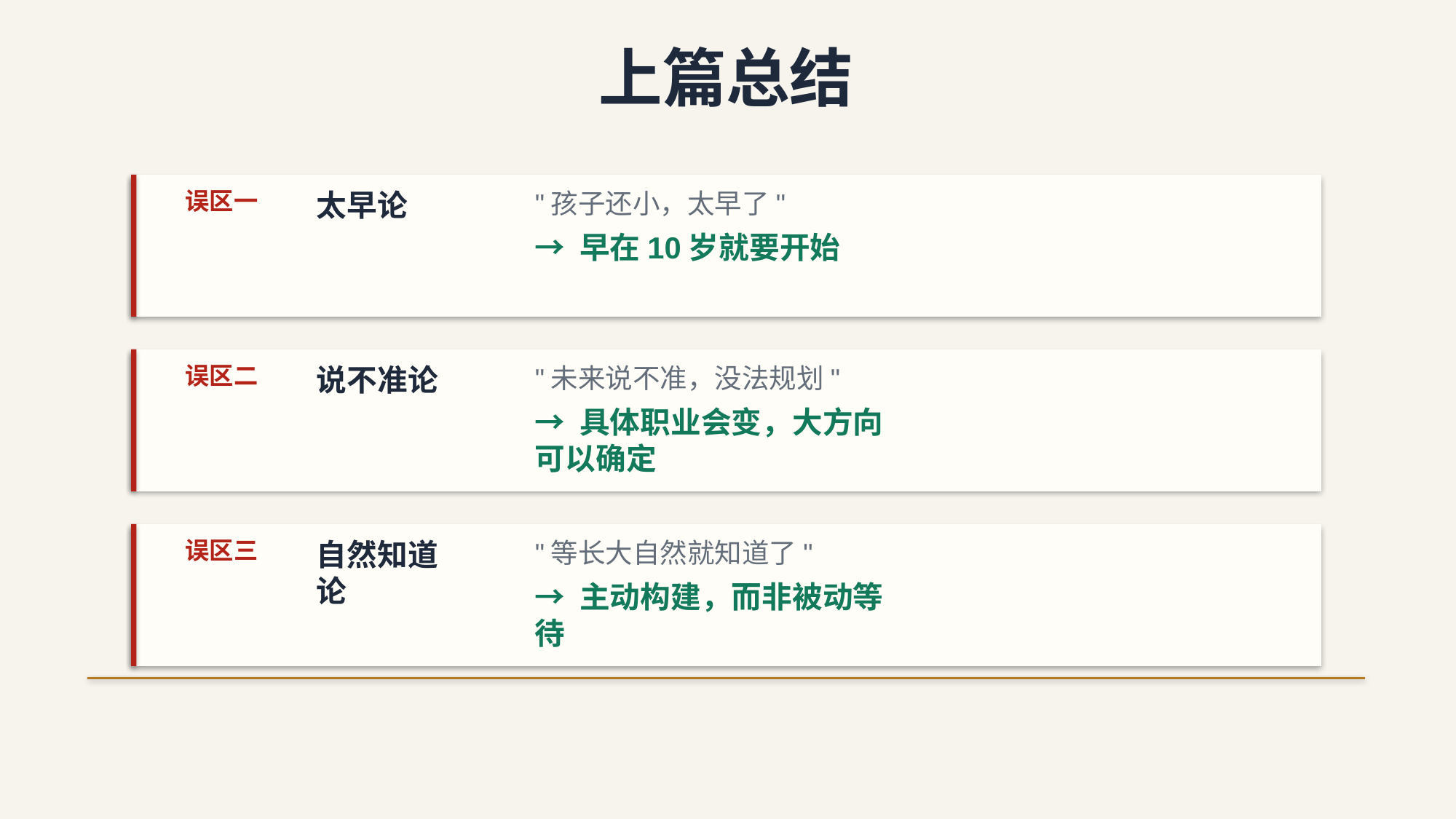

上篇总结

误区一
太早论
"孩子还小，太早了"
→ 早在10岁就要开始

误区二
说不准论
"未来说不准，没法规划"
→ 具体职业会变，大方向可以确定

误区三
自然知道论
"等长大自然就知道了"
→ 主动构建，而非被动等待